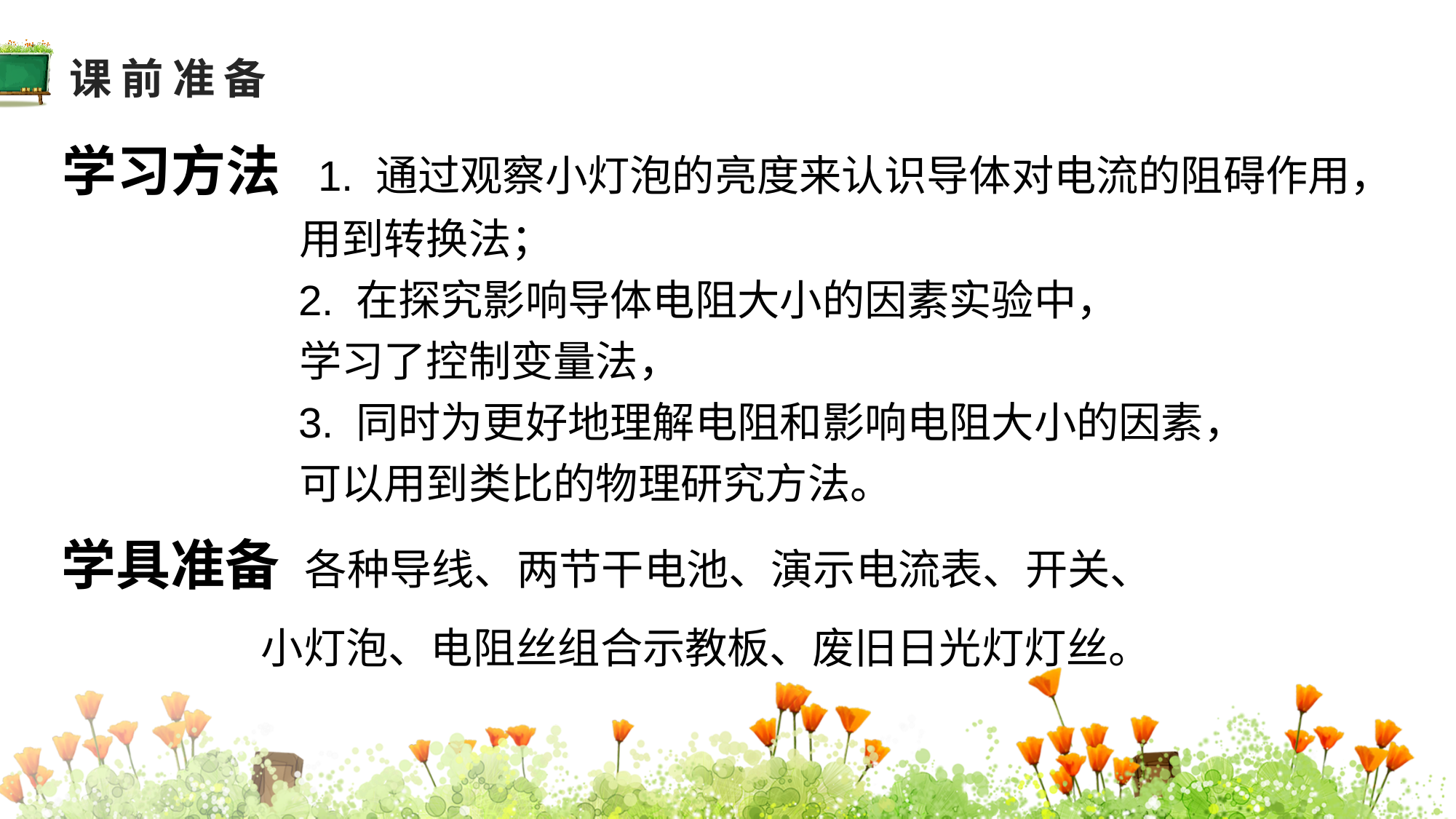

课前准备
学习方法  1. 通过观察小灯泡的亮度来认识导体对电流的阻碍作用，
                        用到转换法；
                    2. 在探究影响导体电阻大小的因素实验中，
                        学习了控制变量法，
                    3. 同时为更好地理解电阻和影响电阻大小的因素，
                        可以用到类比的物理研究方法。
教学分析
学具准备  各种导线、两节干电池、演示电流表、开关、
                    小灯泡、电阻丝组合示教板、废旧日光灯灯丝。